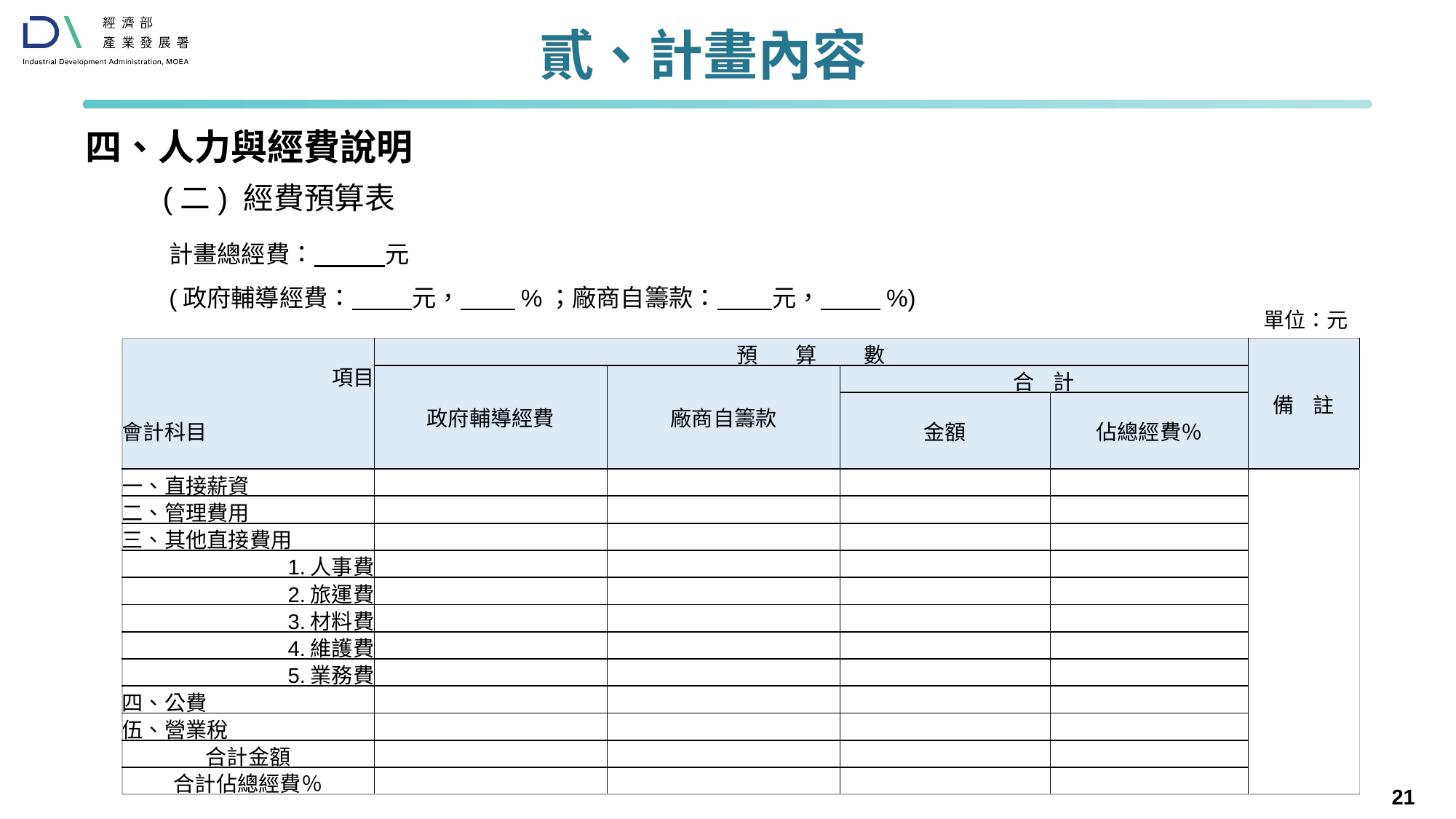

# 貳、計畫內容
四、人力與經費說明
(二) 經費預算表
計畫總經費：             元
(政府輔導經費：           元，          %；廠商自籌款：          元，           %)
單位：元
| 項目   會計科目 | 預 算 數 |  |  |  | 備 註 |
| --- | --- | --- | --- | --- | --- |
|  | 政府輔導經費 | 廠商自籌款 | 合 計 |  |  |
|  |  |  | 金額 | 佔總經費％ |  |
| 一、直接薪資 |  |  |  |  |  |
| 二、管理費用 |  |  |  |  |  |
| 三、其他直接費用 |  |  |  |  |  |
| 1.人事費 |  |  |  |  |  |
| 2.旅運費 |  |  |  |  |  |
| 3.材料費 |  |  |  |  |  |
| 4.維護費 |  |  |  |  |  |
| 5.業務費 |  |  |  |  |  |
| 四、公費 |  |  |  |  |  |
| 伍、營業稅 |  |  |  |  |  |
| 合計金額 |  |  |  |  |  |
| 合計佔總經費％ |  |  |  |  |  |
21